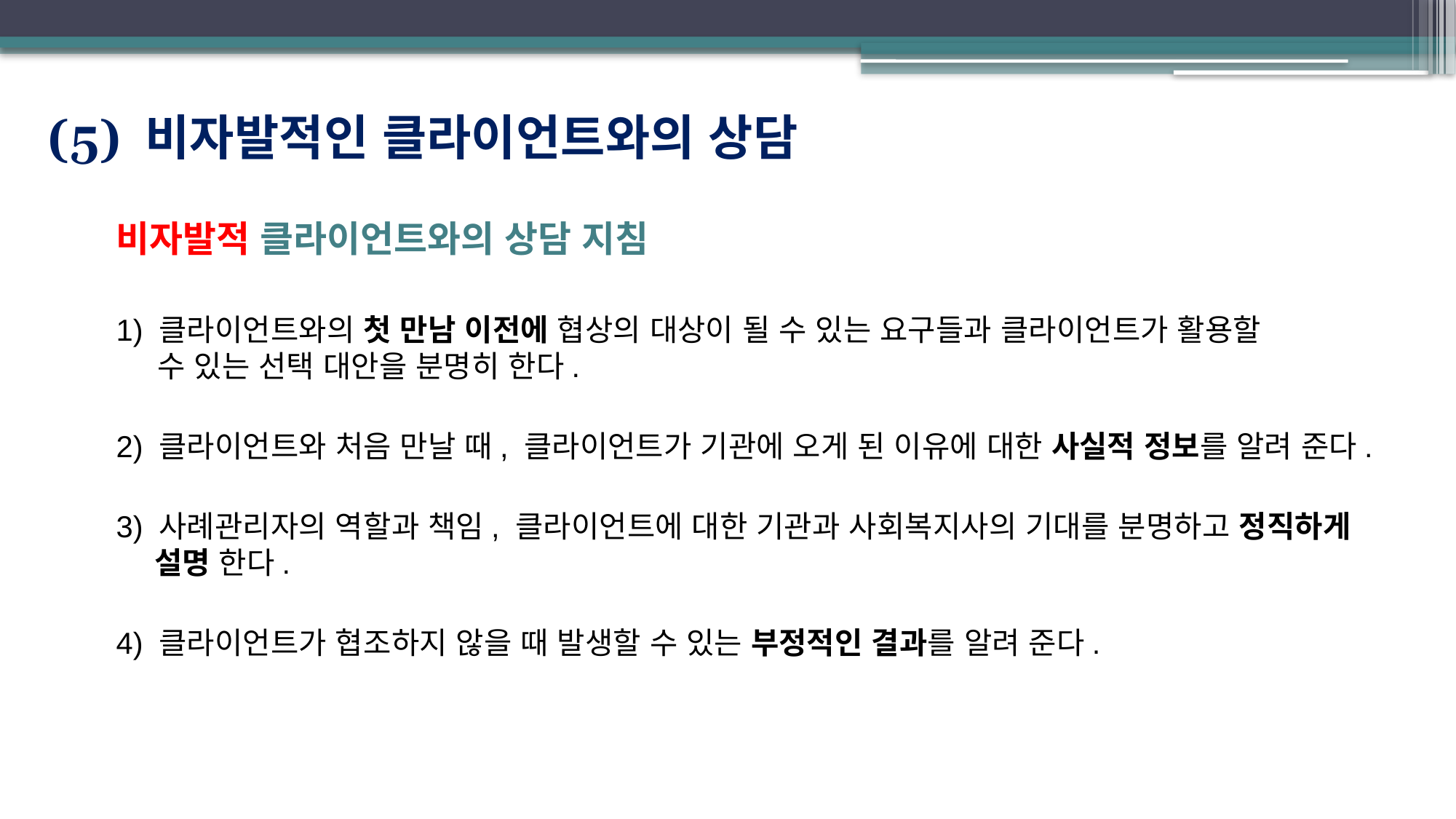

(5) 비자발적인 클라이언트와의 상담
비자발적 클라이언트와의 상담 지침
1) 클라이언트와의 첫 만남 이전에 협상의 대상이 될 수 있는 요구들과 클라이언트가 활용할
    수 있는 선택 대안을 분명히 한다.

2) 클라이언트와 처음 만날 때, 클라이언트가 기관에 오게 된 이유에 대한 사실적 정보를 알려 준다.

3) 사례관리자의 역할과 책임, 클라이언트에 대한 기관과 사회복지사의 기대를 분명하고 정직하게 설명 한다.

4) 클라이언트가 협조하지 않을 때 발생할 수 있는 부정적인 결과를 알려 준다.